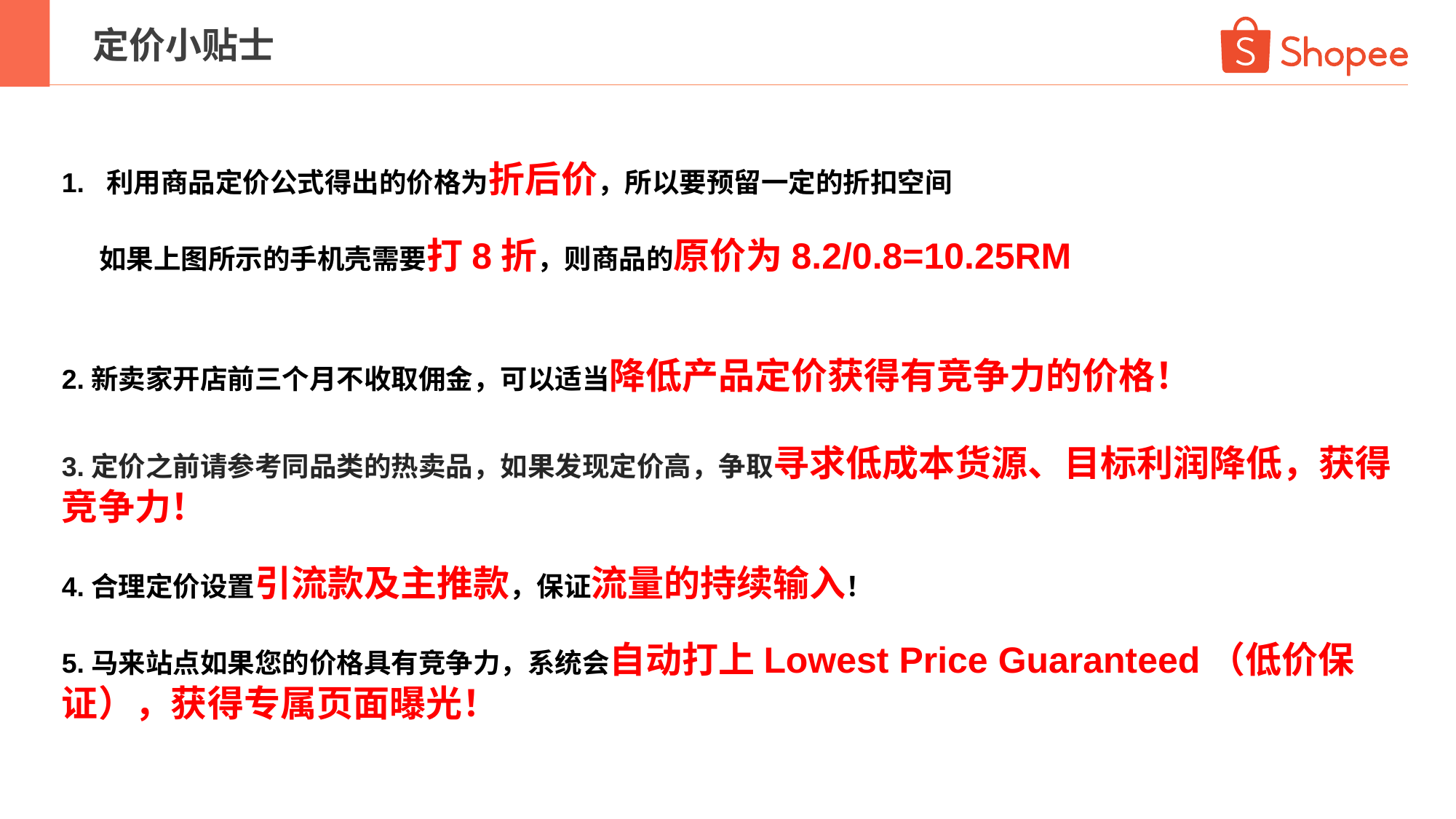

定价小贴士
1.  利用商品定价公式得出的价格为折后价，所以要预留一定的折扣空间

     如果上图所示的手机壳需要打8折，则商品的原价为8.2/0.8=10.25RM

2.新卖家开店前三个月不收取佣金，可以适当降低产品定价获得有竞争力的价格！

3.定价之前请参考同品类的热卖品，如果发现定价高，争取寻求低成本货源、目标利润降低，获得竞争力！

4.合理定价设置引流款及主推款，保证流量的持续输入！

5.马来站点如果您的价格具有竞争力，系统会自动打上Lowest Price Guaranteed（低价保证），获得专属页面曝光！